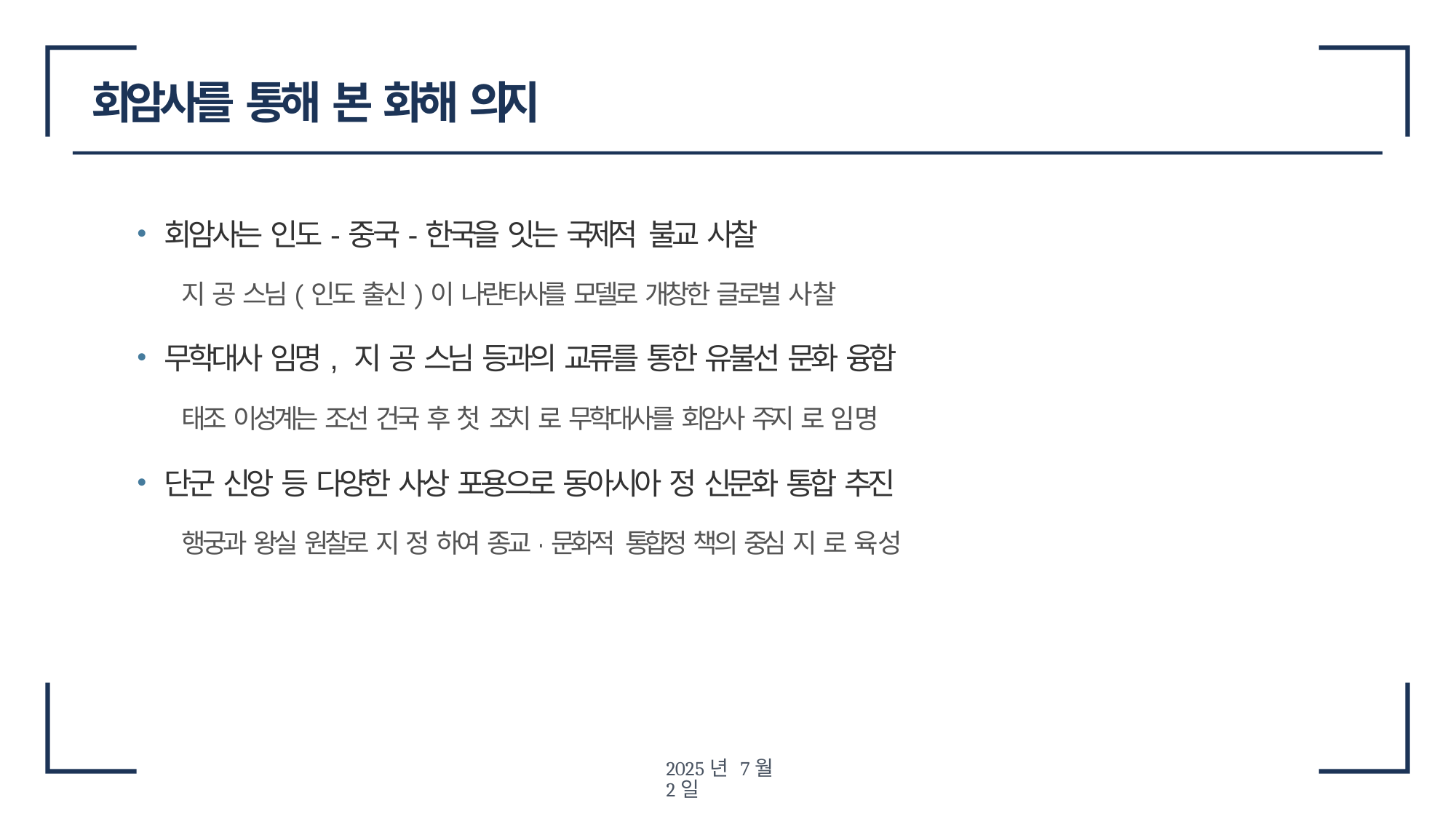

# 회암사를 통해 본 화해 의지
회암사는 인도-중국-한국을 잇는 국제적 불교 사찰
지 공 스님(인도 출신)이 나란타사를 모델로 개창한 글로벌 사찰
무학대사 임명, 지 공 스님 등과의 교류를 통한 유불선 문화 융합
태조 이성계는 조선 건국 후 첫 조치 로 무학대사를 회암사 주지 로 임명
단군 신앙 등 다양한 사상 포용으로 동아시아 정 신문화 통합 추진
행궁과 왕실 원찰로 지 정 하여 종교·문화적 통합정 책의 중심 지 로 육성

2025년 7월 2일